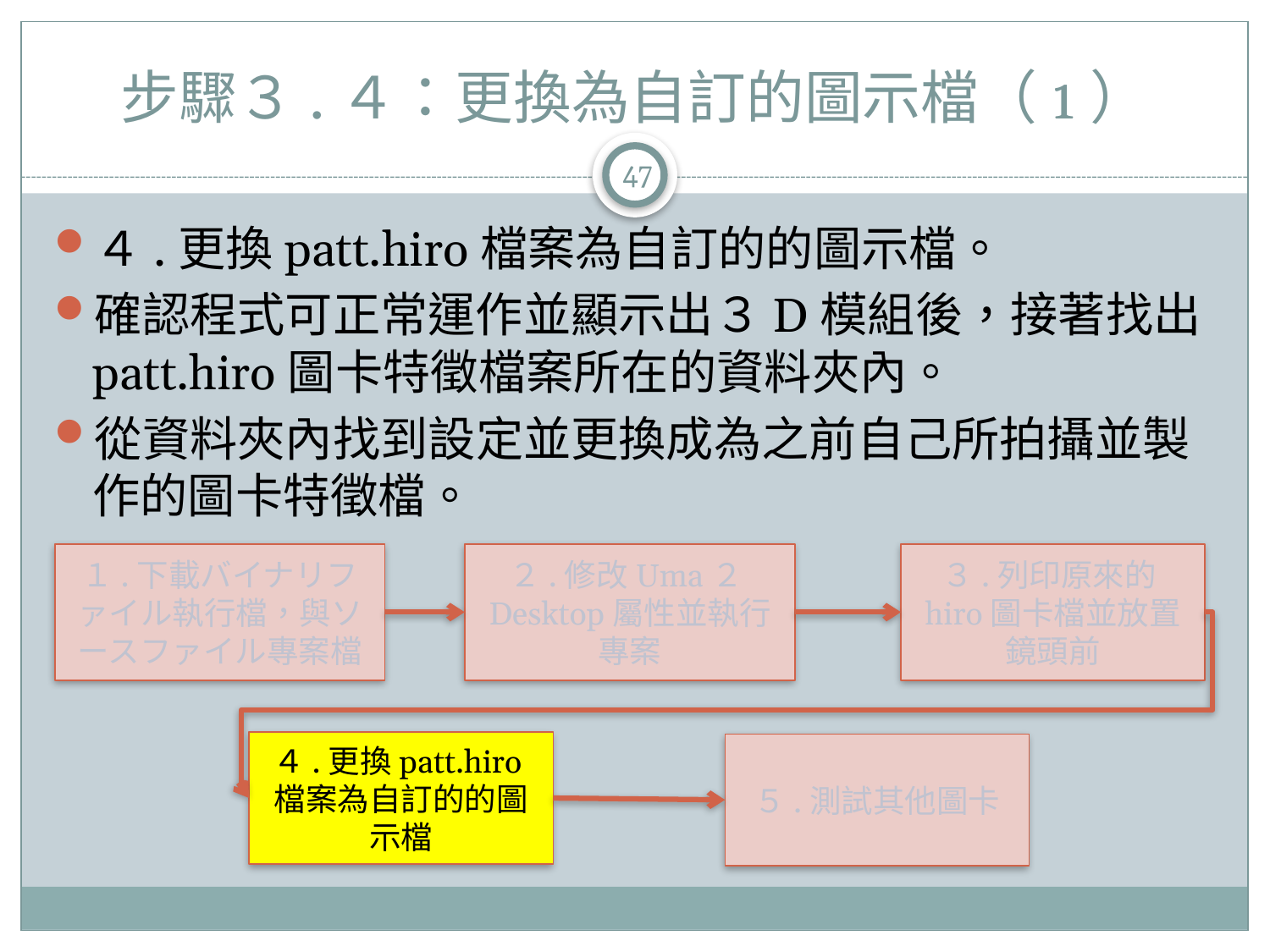

# 步驟３.４：更換為自訂的圖示檔（1）
47
４.更換patt.hiro檔案為自訂的的圖示檔。
確認程式可正常運作並顯示出３D模組後，接著找出patt.hiro圖卡特徵檔案所在的資料夾內。
從資料夾內找到設定並更換成為之前自己所拍攝並製作的圖卡特徵檔。

１.下載バイナリファイル執行檔，與ソースファイル專案檔
２.修改Uma２Desktop屬性並執行專案
３.列印原來的hiro圖卡檔並放置鏡頭前
４.更換patt.hiro檔案為自訂的的圖示檔
５.測試其他圖卡